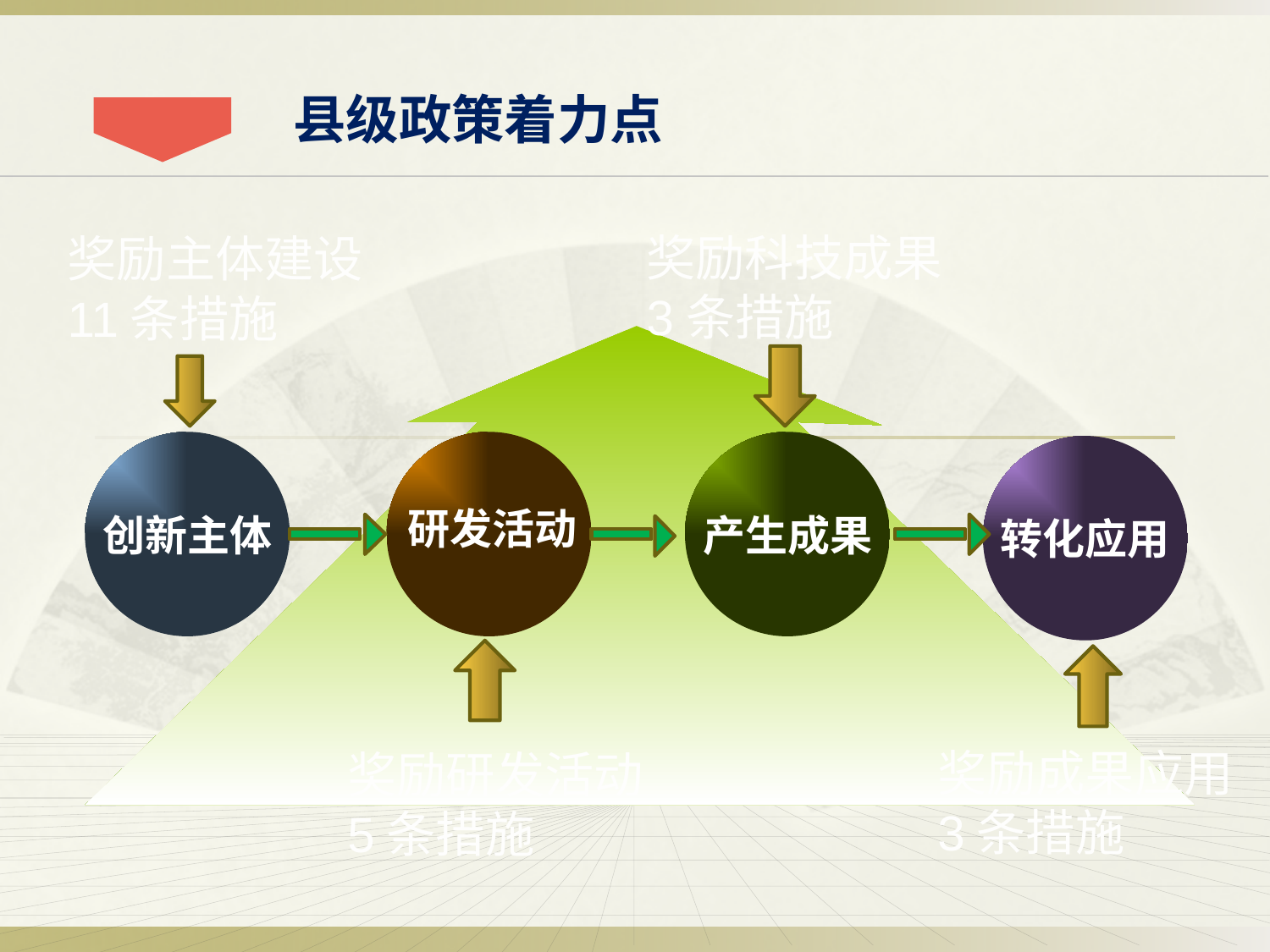

县级政策着力点

奖励主体建设
11条措施
奖励科技成果
3条措施

创新主体

产生成果
转化应用
研发活动

奖励成果应用
3条措施
奖励研发活动
5条措施